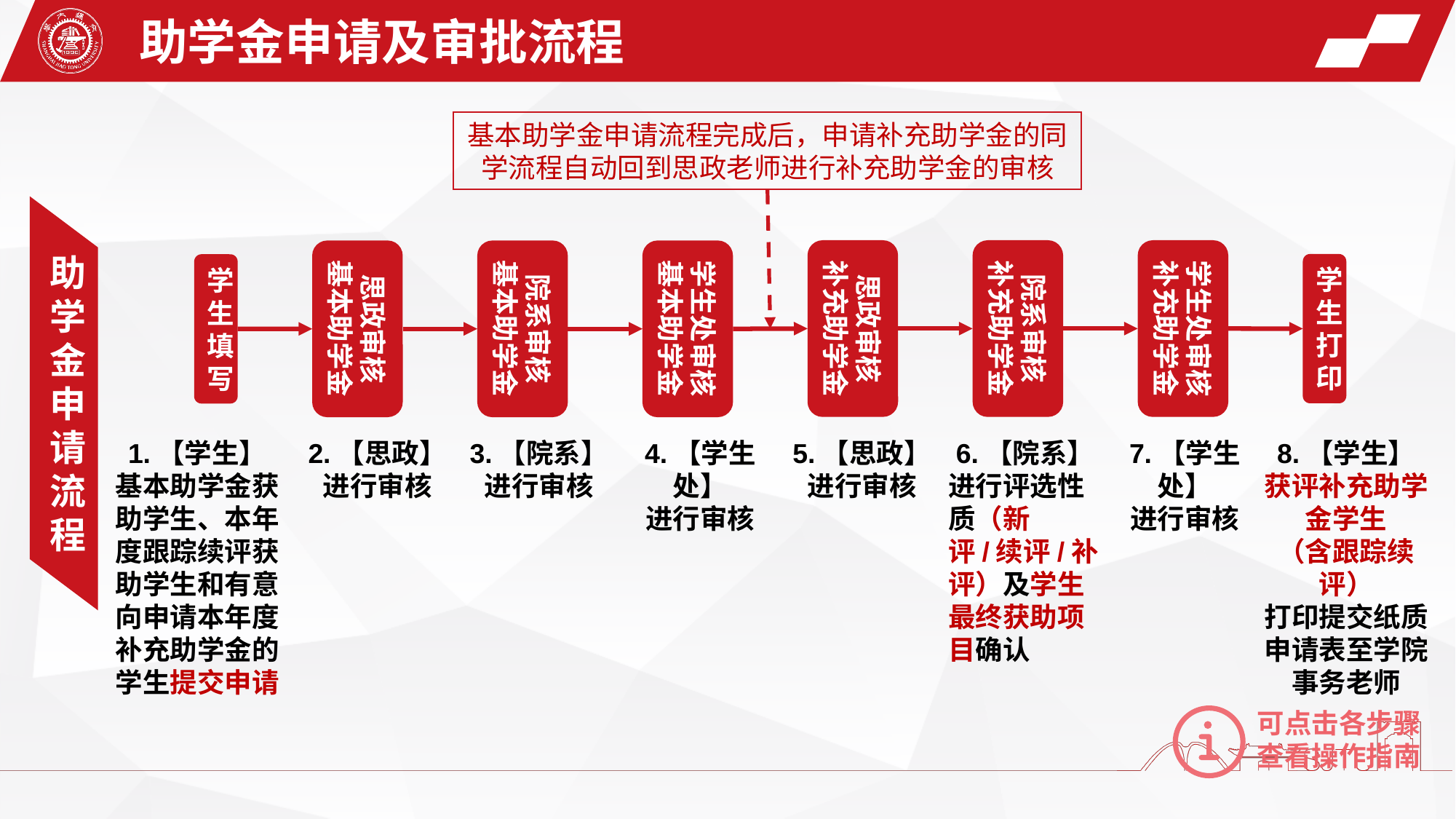

助学金申请及审批流程
基本助学金申请流程完成后，申请补充助学金的同学流程自动回到思政老师进行补充助学金的审核
思政审核
补充助学金
5.【思政】
进行审核
院系审核
补充助学金
6.【院系】
进行评选性质（新评/续评/补评）及学生最终获助项目确认
学生处审核
补充助学金
7.【学生处】
进行审核
思政审核
基本助学金
2.【思政】
进行审核
院系审核
基本助学金
3.【院系】
进行审核
学生处审核
基本助学金
4.【学生处】
进行审核
学生打印
8.【学生】
获评补充助学金学生
（含跟踪续评）
打印提交纸质申请表至学院事务老师
学生填写
1.【学生】
基本助学金获助学生、本年度跟踪续评获助学生和有意向申请本年度补充助学金的学生提交申请
助学金申请流程
可点击各步骤
查看操作指南